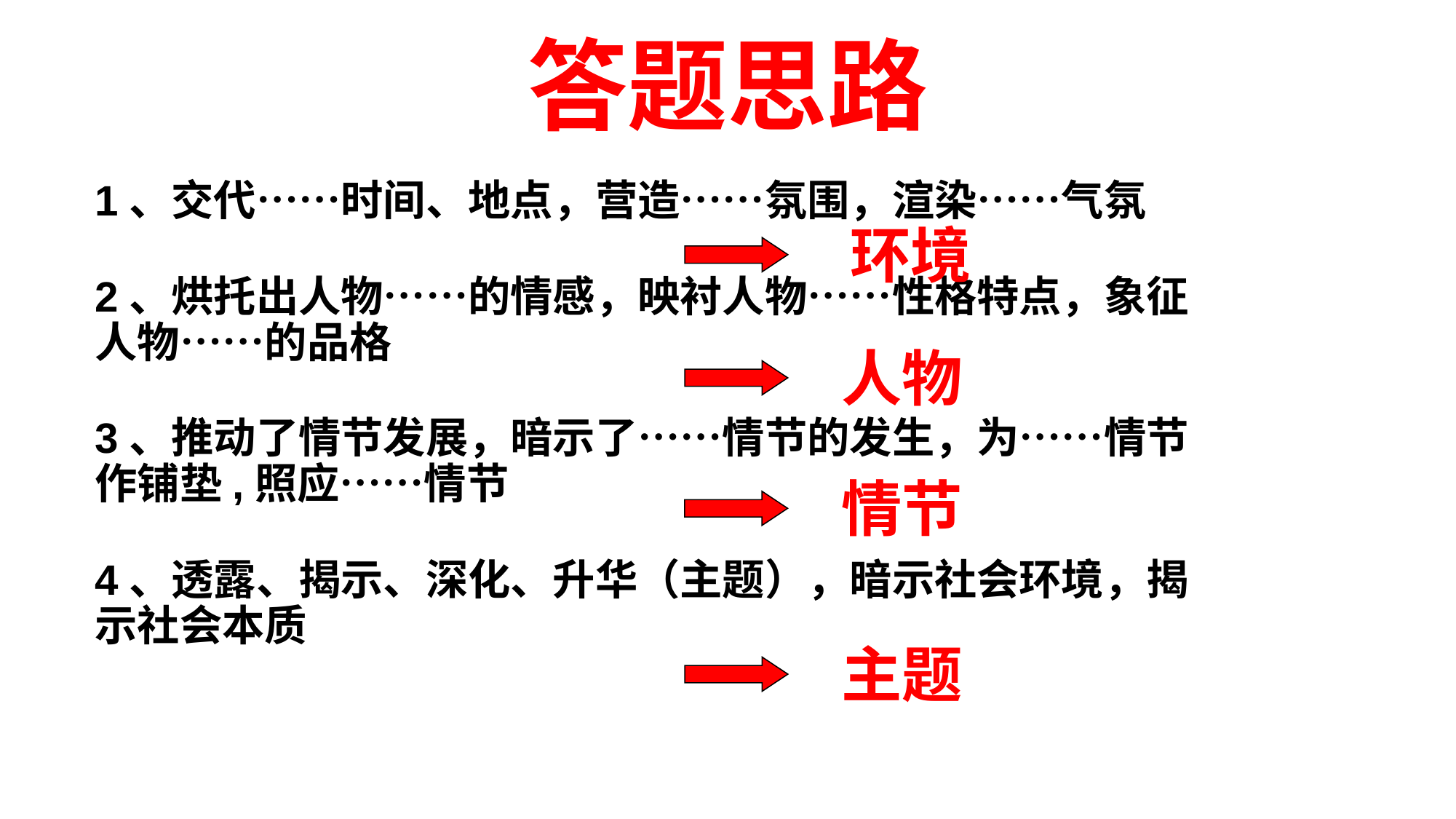

# 答题思路

1、交代……时间、地点，营造……氛围，渲染……气氛

2、烘托出人物……的情感，映衬人物……性格特点，象征人物……的品格

3、推动了情节发展，暗示了……情节的发生，为……情节作铺垫,照应……情节

4、透露、揭示、深化、升华（主题），暗示社会环境，揭示社会本质
环境

人物

情节

主题